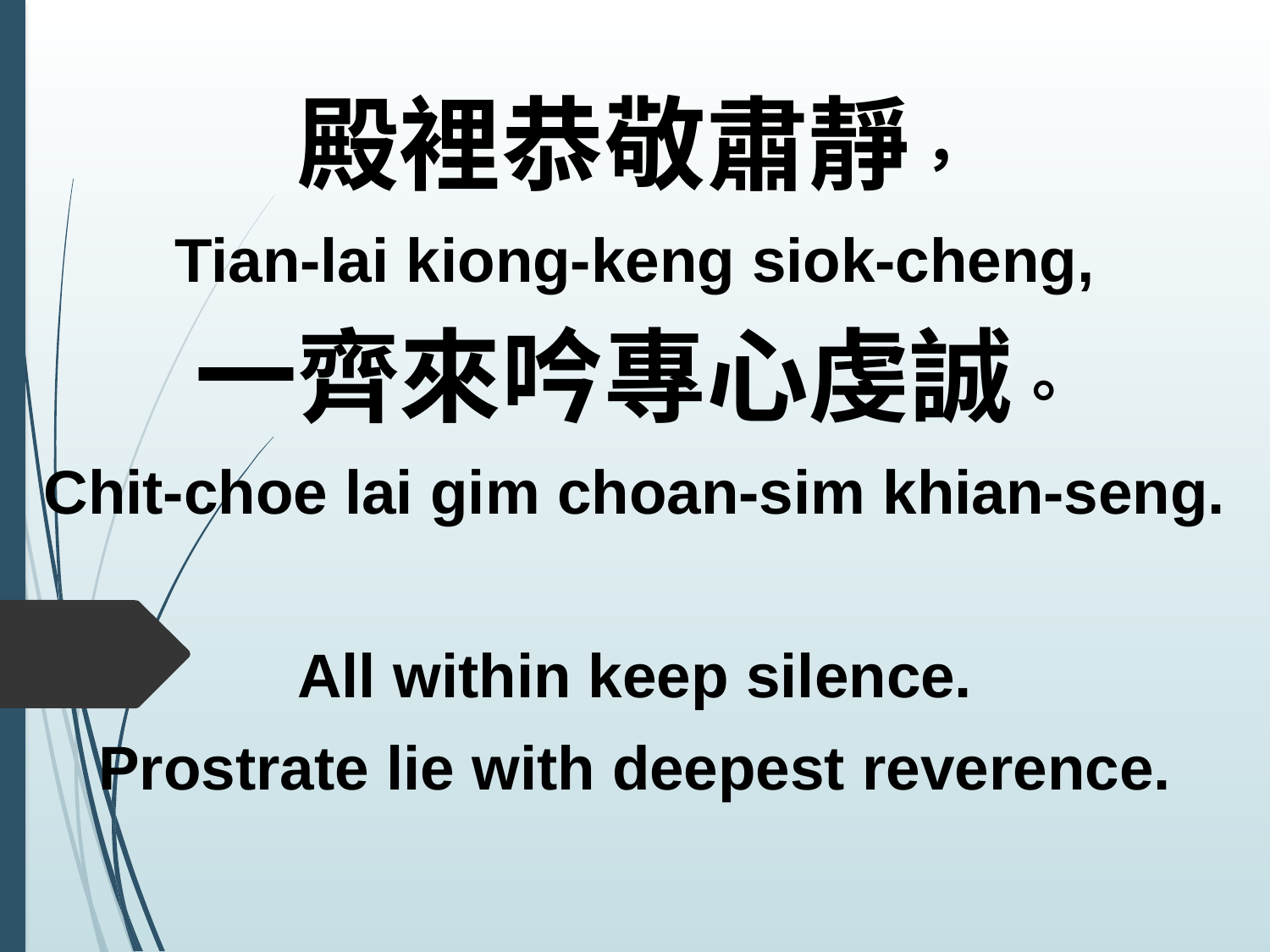

殿裡恭敬肅靜，
Tian-lai kiong-keng siok-cheng,
一齊來吟專心虔誠。
Chit-choe lai gim choan-sim khian-seng.

All within keep silence.
Prostrate lie with deepest reverence.